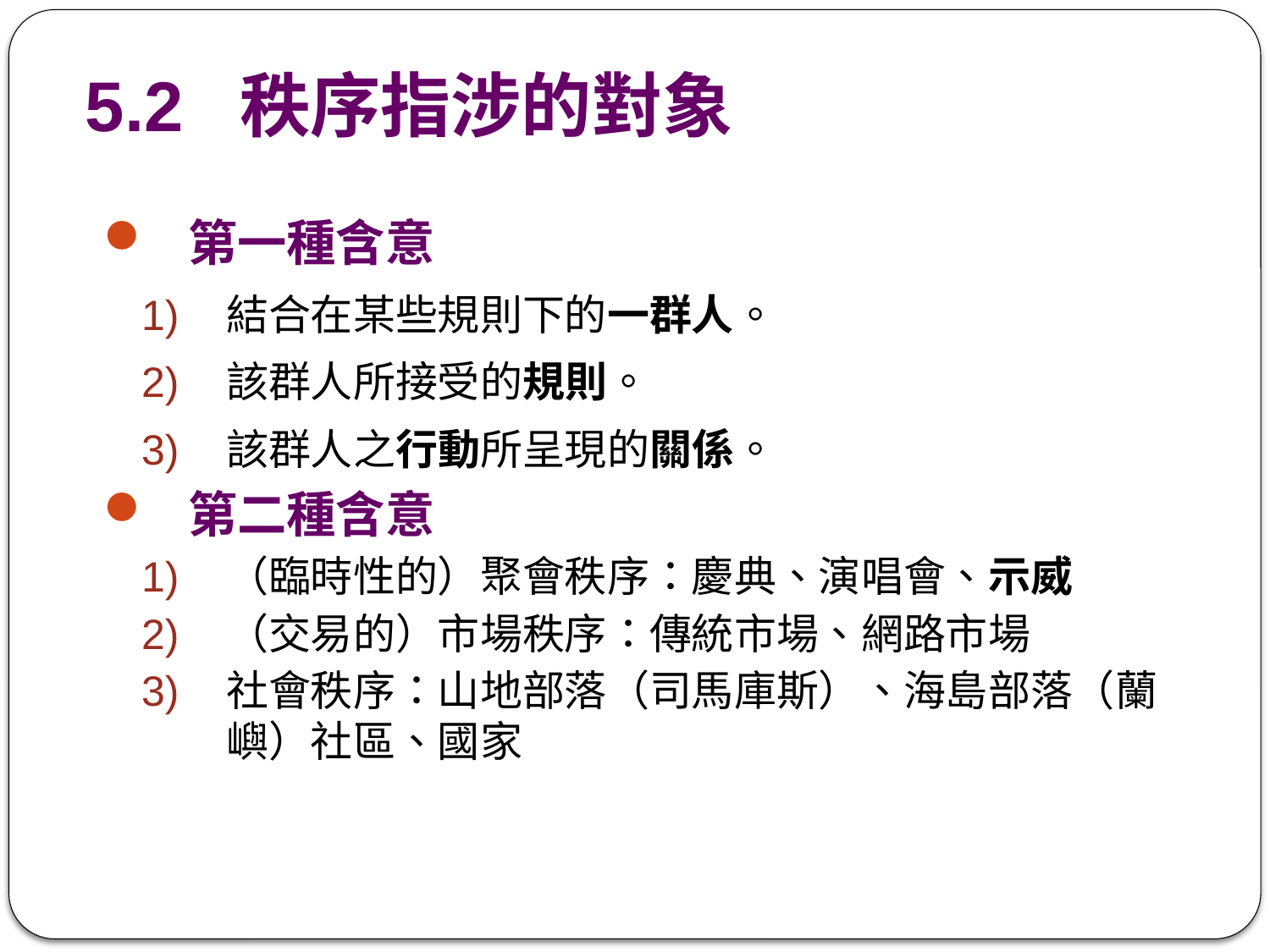

# 5.2  秩序指涉的對象
第一種含意
結合在某些規則下的一群人。
該群人所接受的規則。
該群人之行動所呈現的關係。
第二種含意
（臨時性的）聚會秩序：慶典、演唱會、示威
（交易的）市場秩序：傳統市場、網路市場
社會秩序：山地部落（司馬庫斯）、海島部落（蘭嶼）社區、國家

45